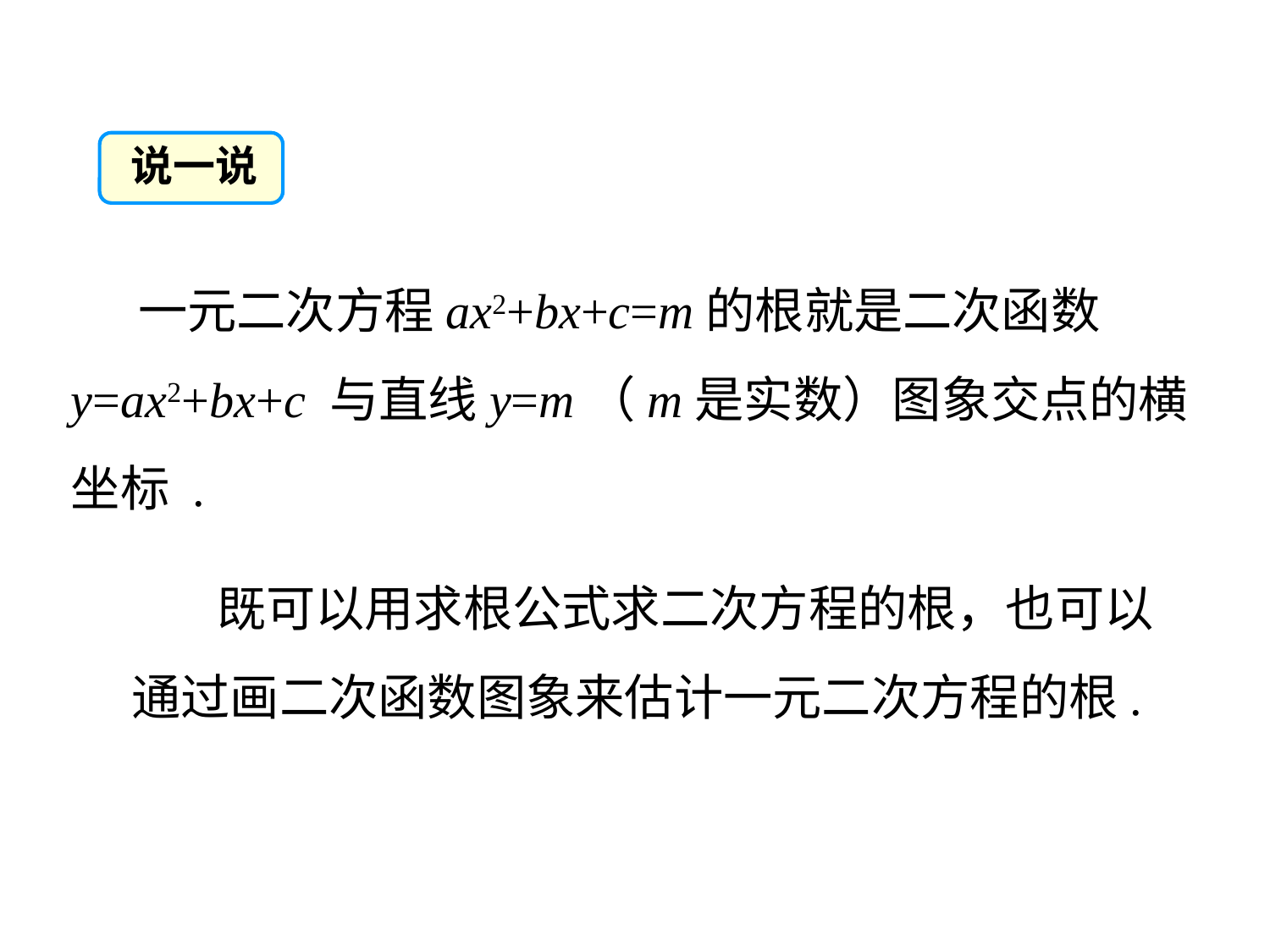

说一说
     一元二次方程ax2+bx+c=m的根就是二次函数y=ax2+bx+c 与直线y=m（m是实数）图象交点的横坐标 .
           既可以用求根公式求二次方程的根，也可以通过画二次函数图象来估计一元二次方程的根.